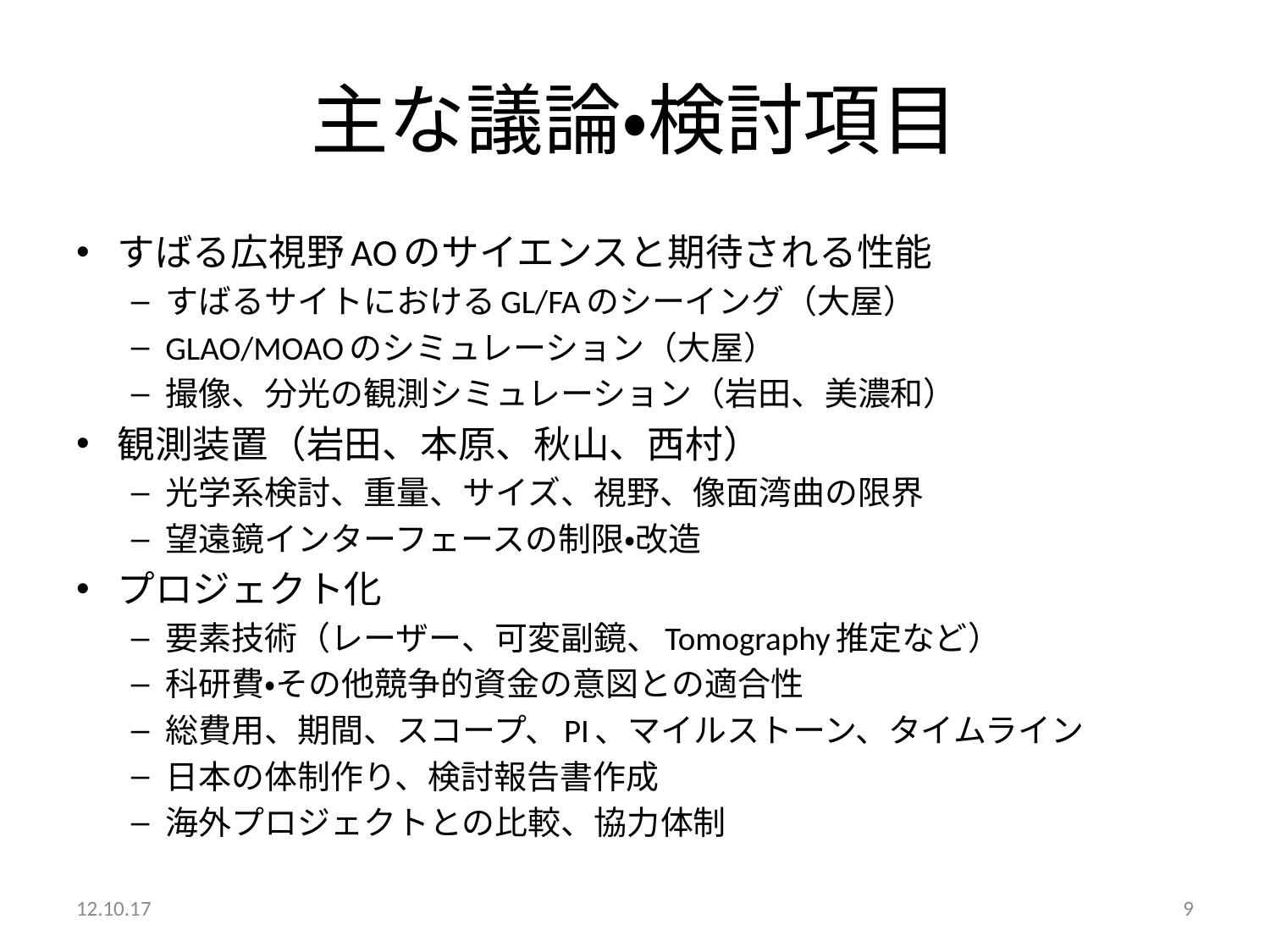

# 主な議論・検討項目
すばる広視野AOのサイエンスと期待される性能
すばるサイトにおけるGL/FAのシーイング（大屋）
GLAO/MOAOのシミュレーション（大屋）
撮像、分光の観測シミュレーション（岩田、美濃和）
観測装置（岩田、本原、秋山、西村）
光学系検討、重量、サイズ、視野、像面湾曲の限界
望遠鏡インターフェースの制限・改造
プロジェクト化
要素技術（レーザー、可変副鏡、Tomography推定など）
科研費・その他競争的資金の意図との適合性
総費用、期間、スコープ、PI、マイルストーン、タイムライン
日本の体制作り、検討報告書作成
海外プロジェクトとの比較、協力体制

12.10.17
9